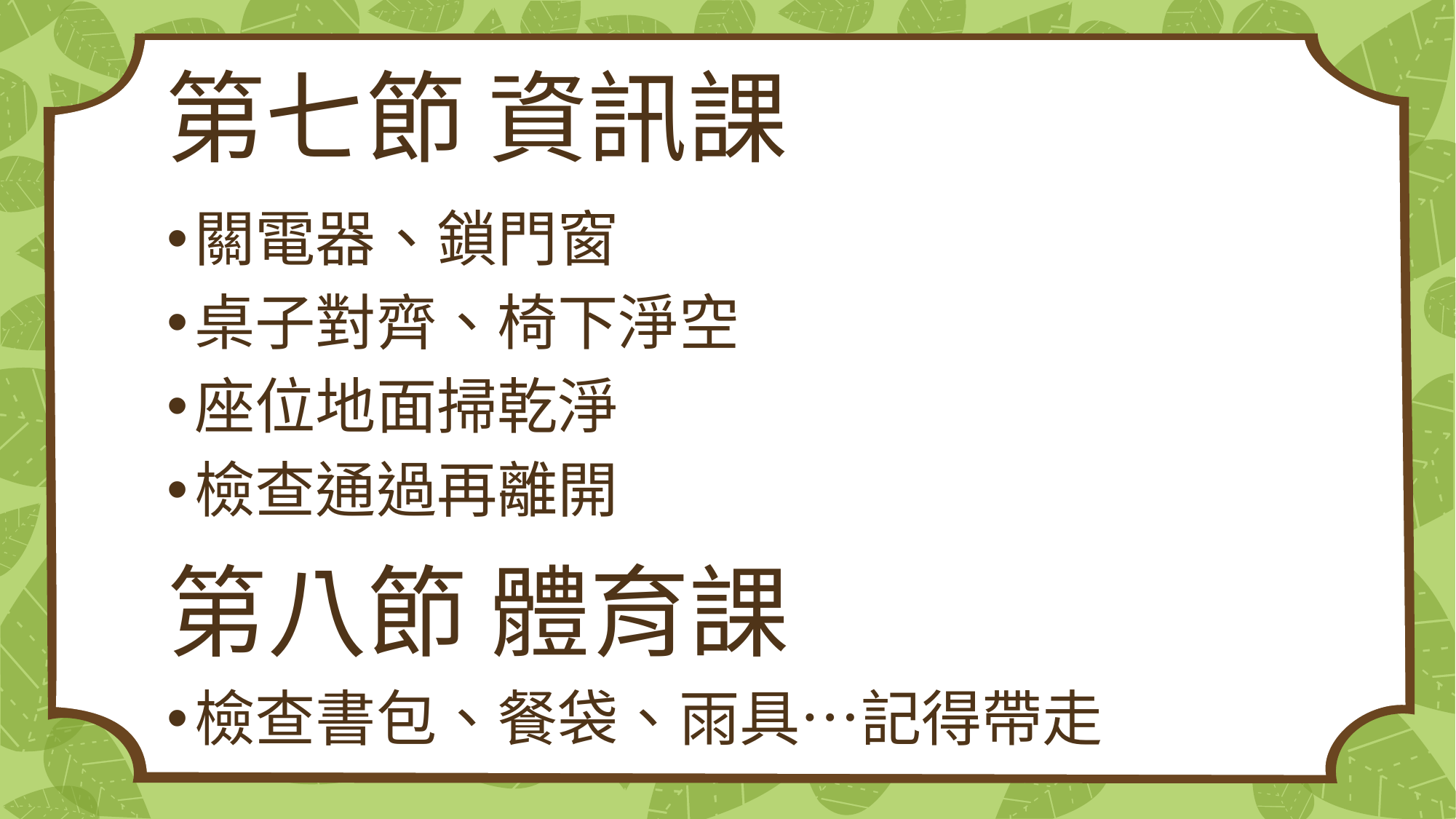

# 第七節 資訊課
關電器、鎖門窗
桌子對齊、椅下淨空
座位地面掃乾淨
檢查通過再離開
第八節 體育課
檢查書包、餐袋、雨具…記得帶走